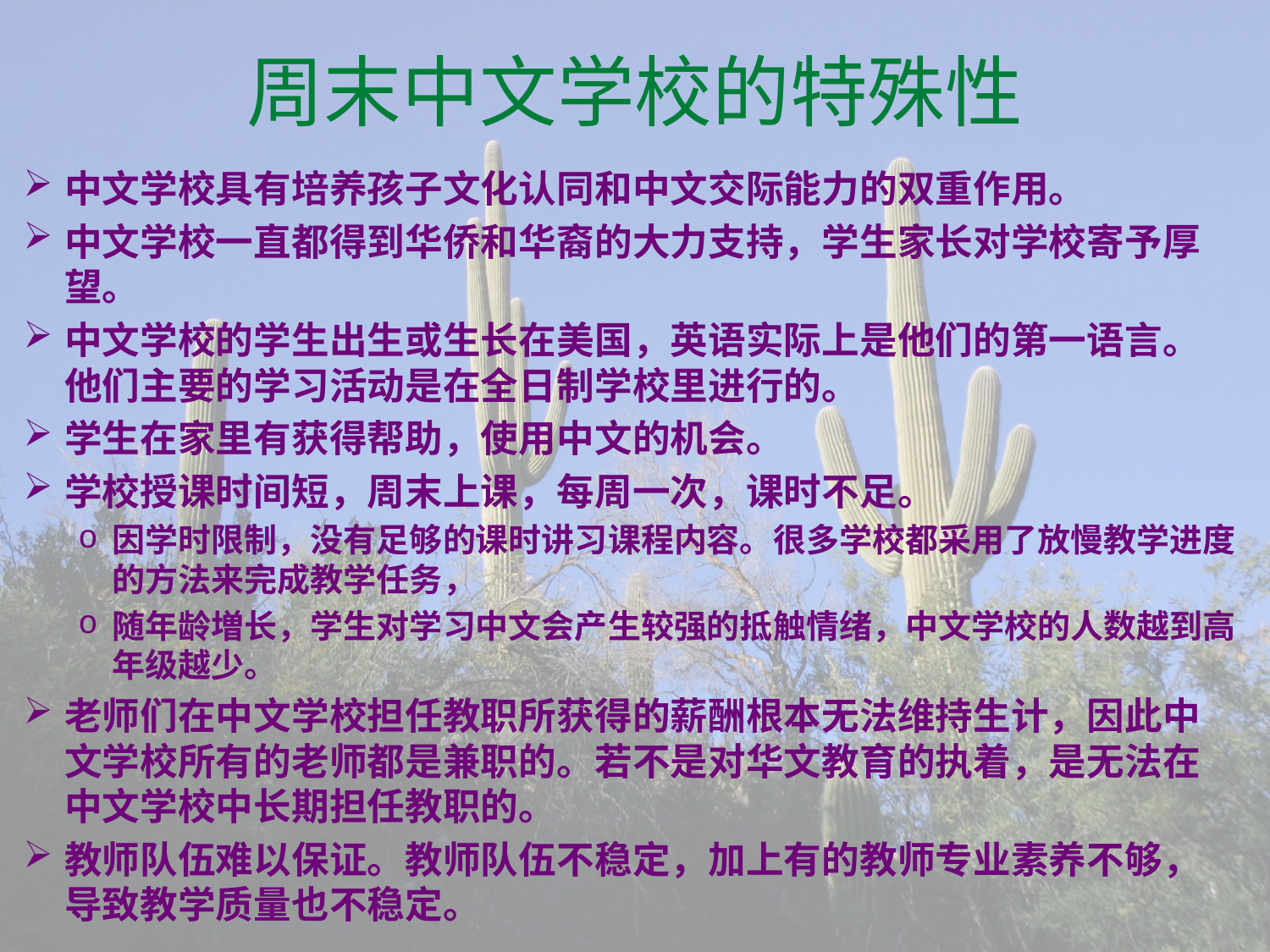

# 周末中文学校的特殊性
中文学校具有培养孩子文化认同和中文交际能力的双重作用。
中文学校一直都得到华侨和华裔的大力支持，学生家长对学校寄予厚望。
中文学校的学生出生或生长在美国，英语实际上是他们的第一语言。他们主要的学习活动是在全日制学校里进行的。
学生在家里有获得帮助，使用中文的机会。
学校授课时间短，周末上课，每周一次，课时不足。
因学时限制，没有足够的课时讲习课程内容。很多学校都采用了放慢教学进度的方法来完成教学任务，
随年龄増长，学生对学习中文会产生较强的抵触情绪，中文学校的人数越到高年级越少。
老师们在中文学校担任教职所获得的薪酬根本无法维持生计，因此中文学校所有的老师都是兼职的。若不是对华文教育的执着，是无法在中文学校中长期担任教职的。
教师队伍难以保证。教师队伍不稳定，加上有的教师专业素养不够，导致教学质量也不稳定。